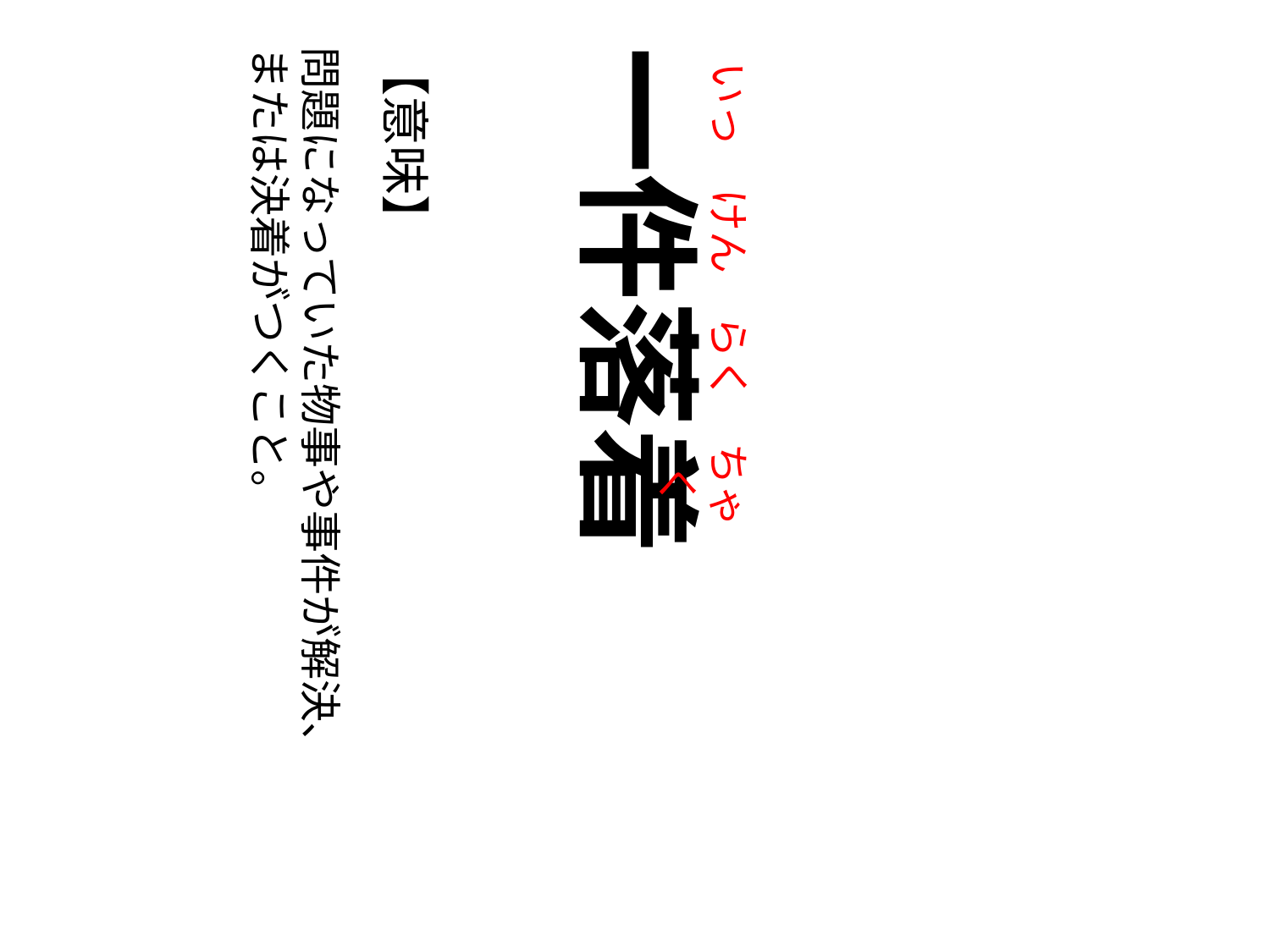

いっ
けん
らく
ちゃく
【意味】

問題になっていた物事や事件が解決、
または決着がつくこと。
一件落着